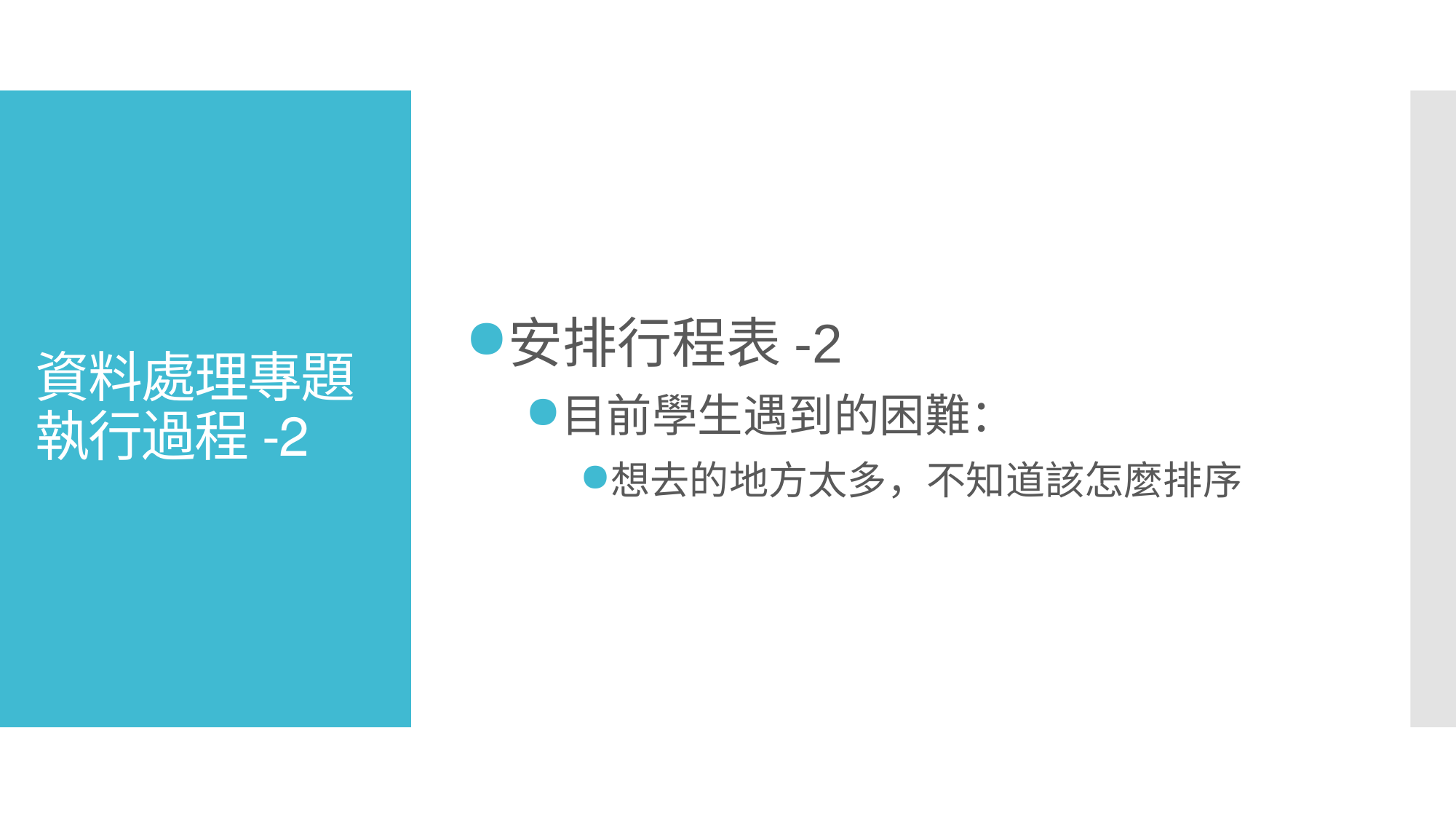

安排行程表-2
目前學生遇到的困難：
想去的地方太多，不知道該怎麼排序
# 資料處理專題
執行過程-2